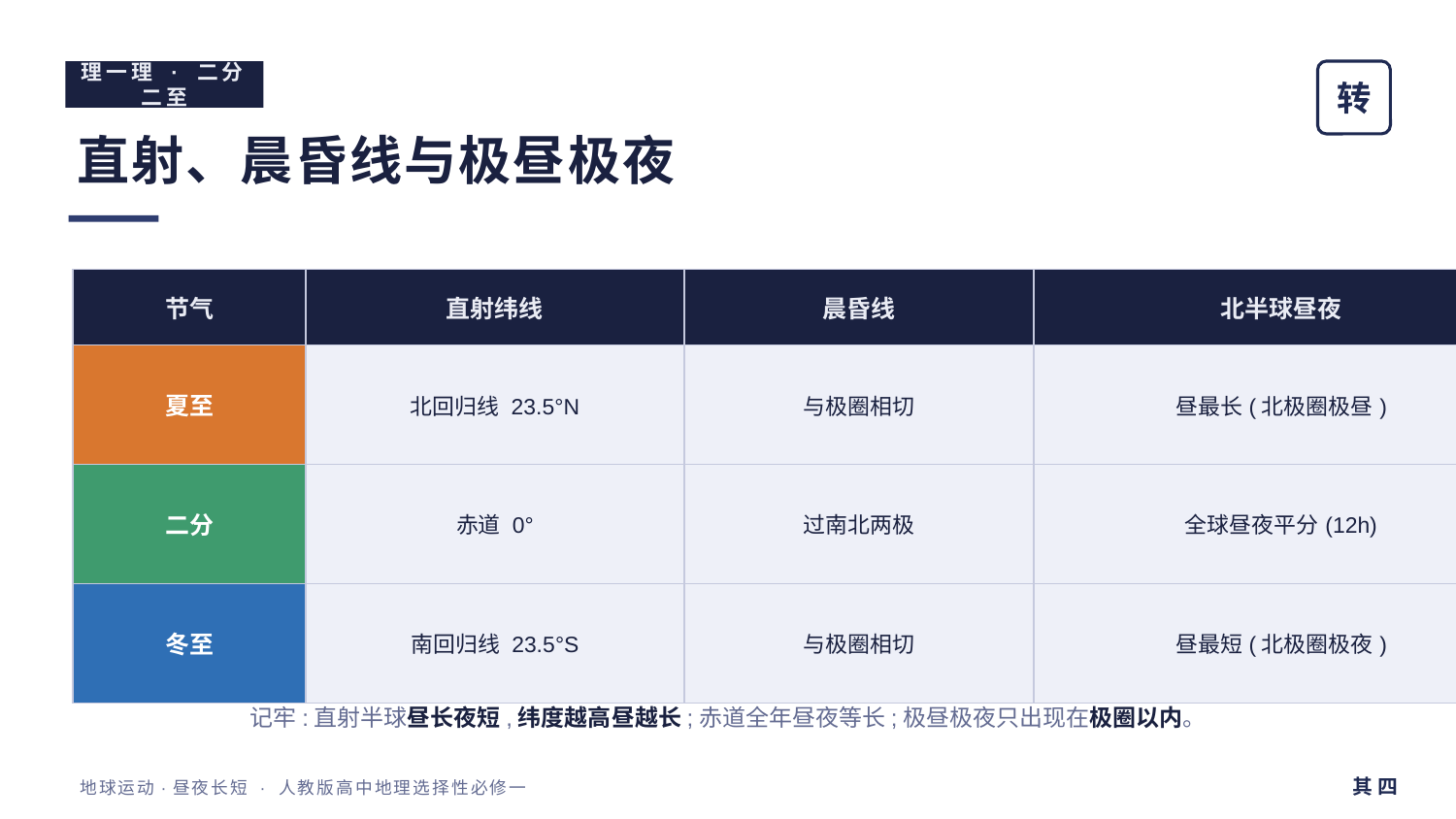

理一理 · 二分二至
转

直射、晨昏线与极昼极夜

| 节气 | 直射纬线 | 晨昏线 | 北半球昼夜 |
| --- | --- | --- | --- |
| 夏至 | 北回归线 23.5°N | 与极圈相切 | 昼最长(北极圈极昼) |
| 二分 | 赤道 0° | 过南北两极 | 全球昼夜平分(12h) |
| 冬至 | 南回归线 23.5°S | 与极圈相切 | 昼最短(北极圈极夜) |
记牢:直射半球昼长夜短,纬度越高昼越长;赤道全年昼夜等长;极昼极夜只出现在极圈以内。
其 四
地球运动·昼夜长短 · 人教版高中地理选择性必修一